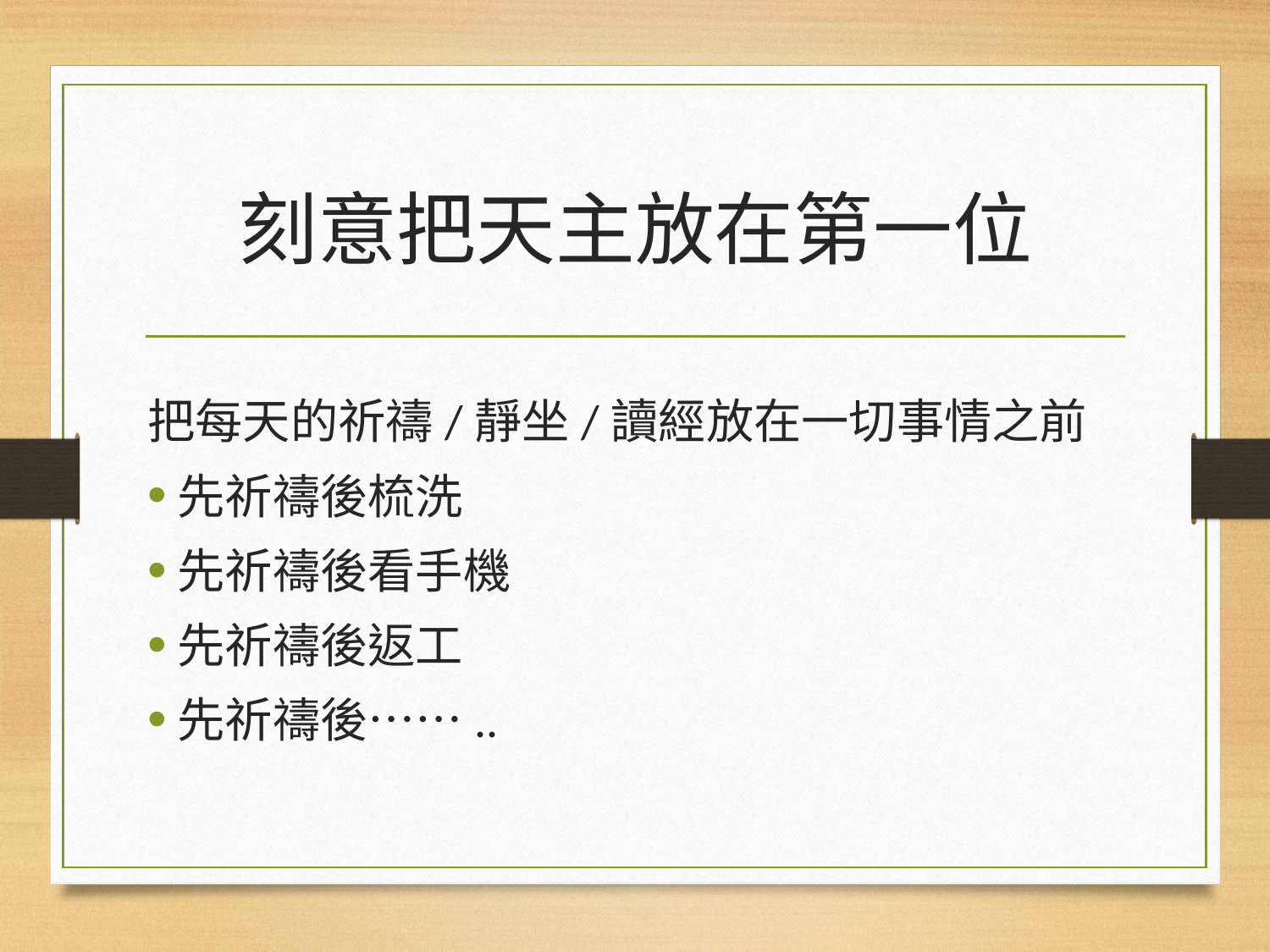

# 刻意把天主放在第一位
把每天的祈禱/靜坐/讀經放在一切事情之前
先祈禱後梳洗
先祈禱後看手機
先祈禱後返工
先祈禱後……..